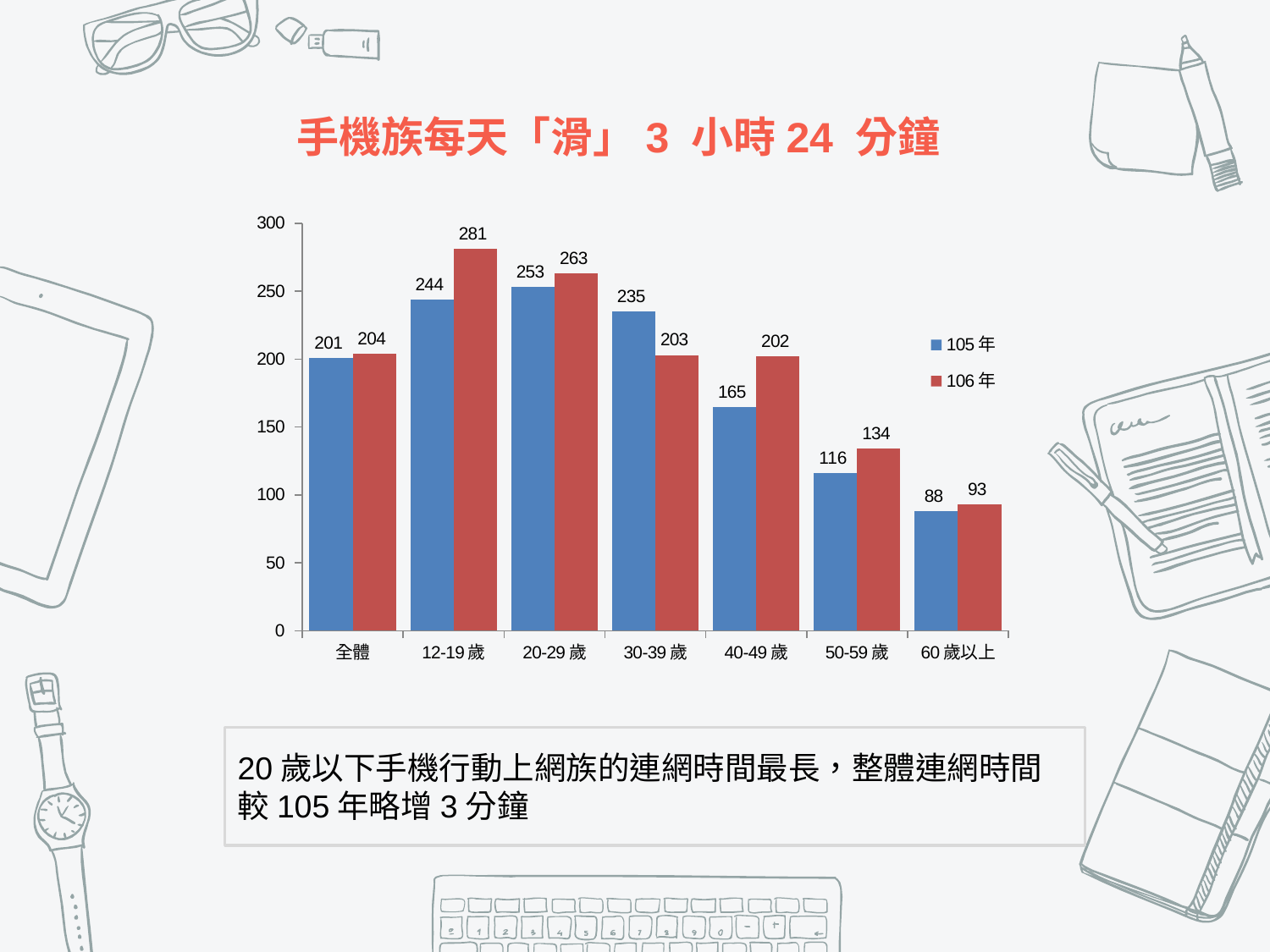

手機族每天「滑」3 小時24 分鐘

### Chart

| Category | 105年 | 106年 |
|---|---|---|
| 全體 | 201.0 | 204.0 |
| 12-19歲 | 244.0 | 281.0 |
| 20-29歲 | 253.0 | 263.0 |
| 30-39歲 | 235.0 | 203.0 |
| 40-49歲 | 165.0 | 202.0 |
| 50-59歲 | 116.0 | 134.0 |
| 60歲以上 | 88.0 | 93.0 |
20歲以下手機行動上網族的連網時間最長，整體連網時間較105年略增3分鐘